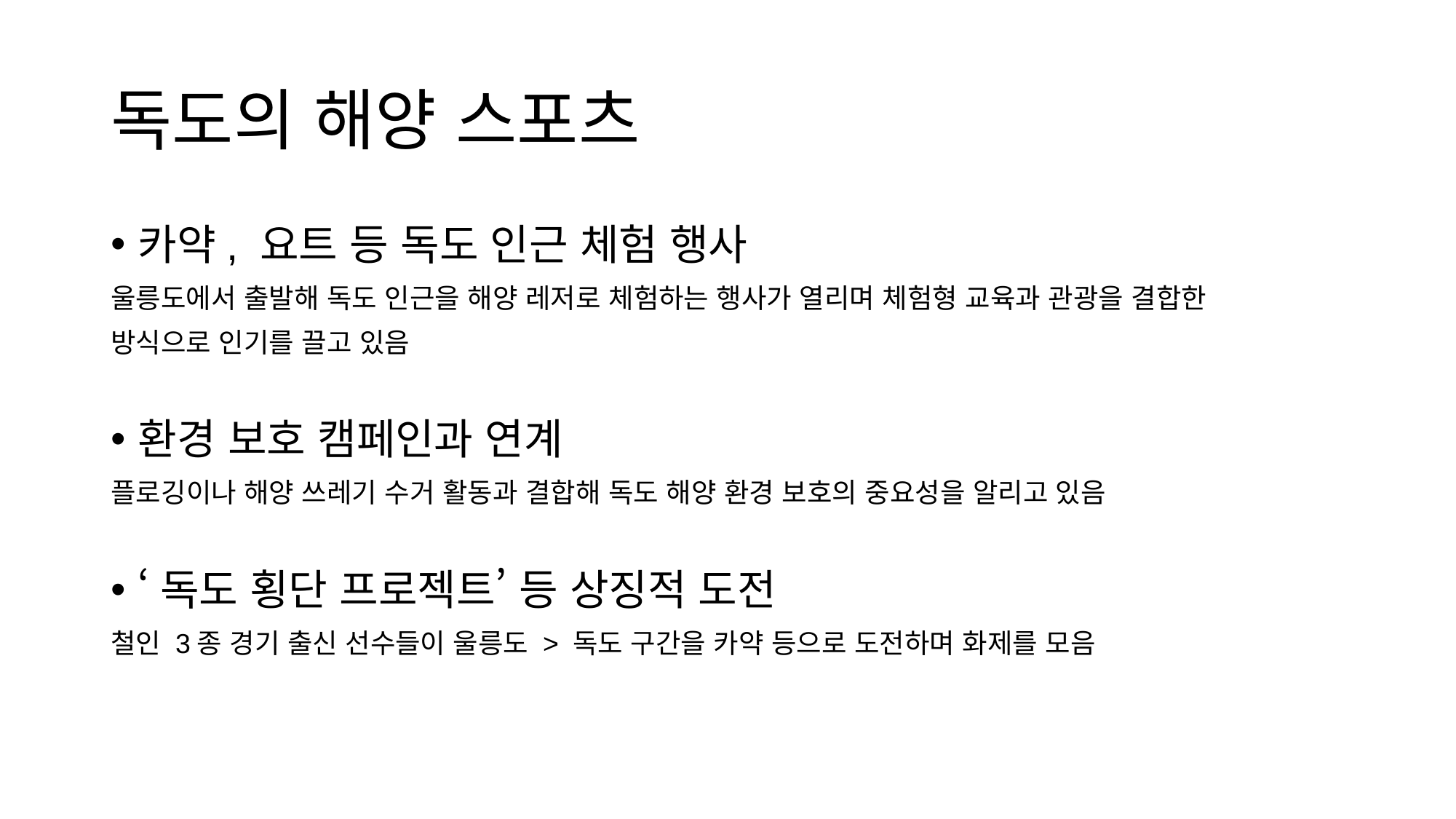

# 독도의 해양 스포츠
카약, 요트 등 독도 인근 체험 행사
울릉도에서 출발해 독도 인근을 해양 레저로 체험하는 행사가 열리며 체험형 교육과 관광을 결합한
방식으로 인기를 끌고 있음

환경 보호 캠페인과 연계
플로깅이나 해양 쓰레기 수거 활동과 결합해 독도 해양 환경 보호의 중요성을 알리고 있음

‘독도 횡단 프로젝트’ 등 상징적 도전
철인 3종 경기 출신 선수들이 울릉도 > 독도 구간을 카약 등으로 도전하며 화제를 모음